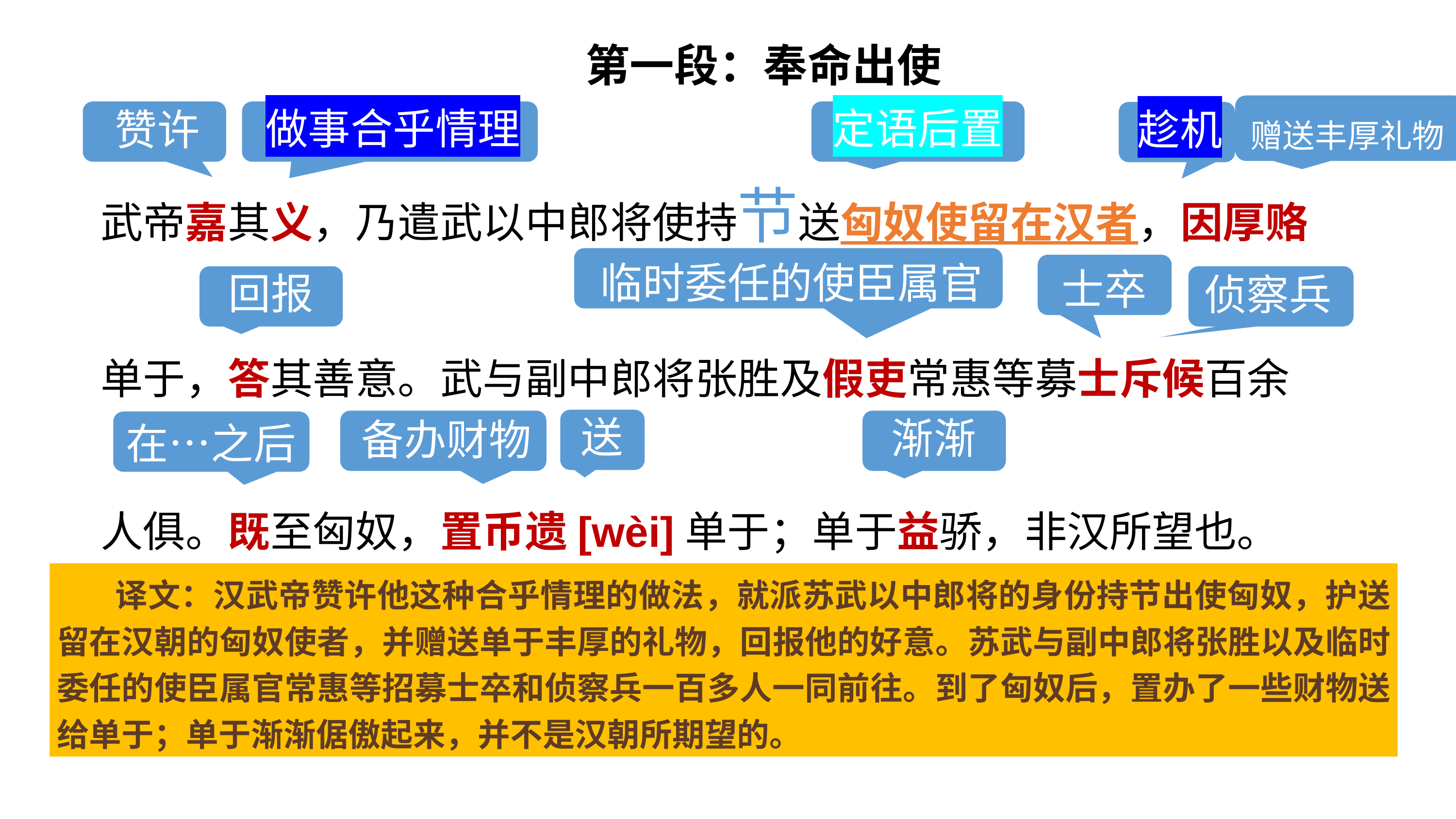

第一段：奉命出使
赠送丰厚礼物

武帝嘉其义，乃遣武以中郎将使持节送匈奴使留在汉者，因厚赂单于，答其善意。武与副中郎将张胜及假吏常惠等募士斥候百余人俱。既至匈奴，置币遗[wèi]单于；单于益骄，非汉所望也。
做事合乎情理

定语后置

赞许

趁机

临时委任的使臣属官

士卒
回报

侦察兵

送

渐渐

备办财物

在…之后

译文：汉武帝赞许他这种合乎情理的做法，就派苏武以中郎将的身份持节出使匈奴，护送留在汉朝的匈奴使者，并赠送单于丰厚的礼物，回报他的好意。苏武与副中郎将张胜以及临时委任的使臣属官常惠等招募士卒和侦察兵一百多人一同前往。到了匈奴后，置办了一些财物送给单于；单于渐渐倨傲起来，并不是汉朝所期望的。